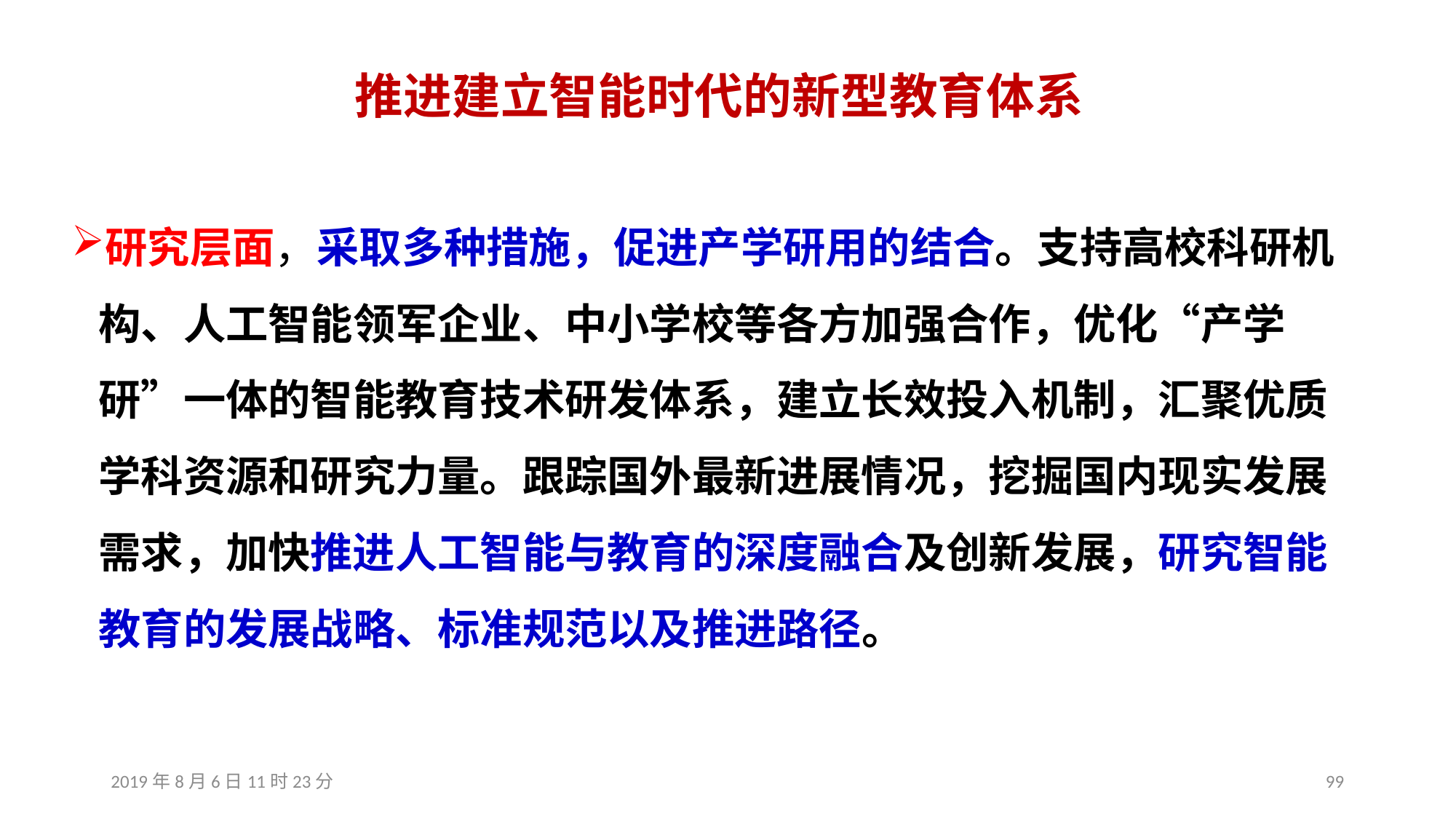

推进建立智能时代的新型教育体系
研究层面，采取多种措施，促进产学研用的结合。支持高校科研机构、人工智能领军企业、中小学校等各方加强合作，优化“产学研”一体的智能教育技术研发体系，建立长效投入机制，汇聚优质学科资源和研究力量。跟踪国外最新进展情况，挖掘国内现实发展需求，加快推进人工智能与教育的深度融合及创新发展，研究智能教育的发展战略、标准规范以及推进路径。

2019年8月6日11时23分

99